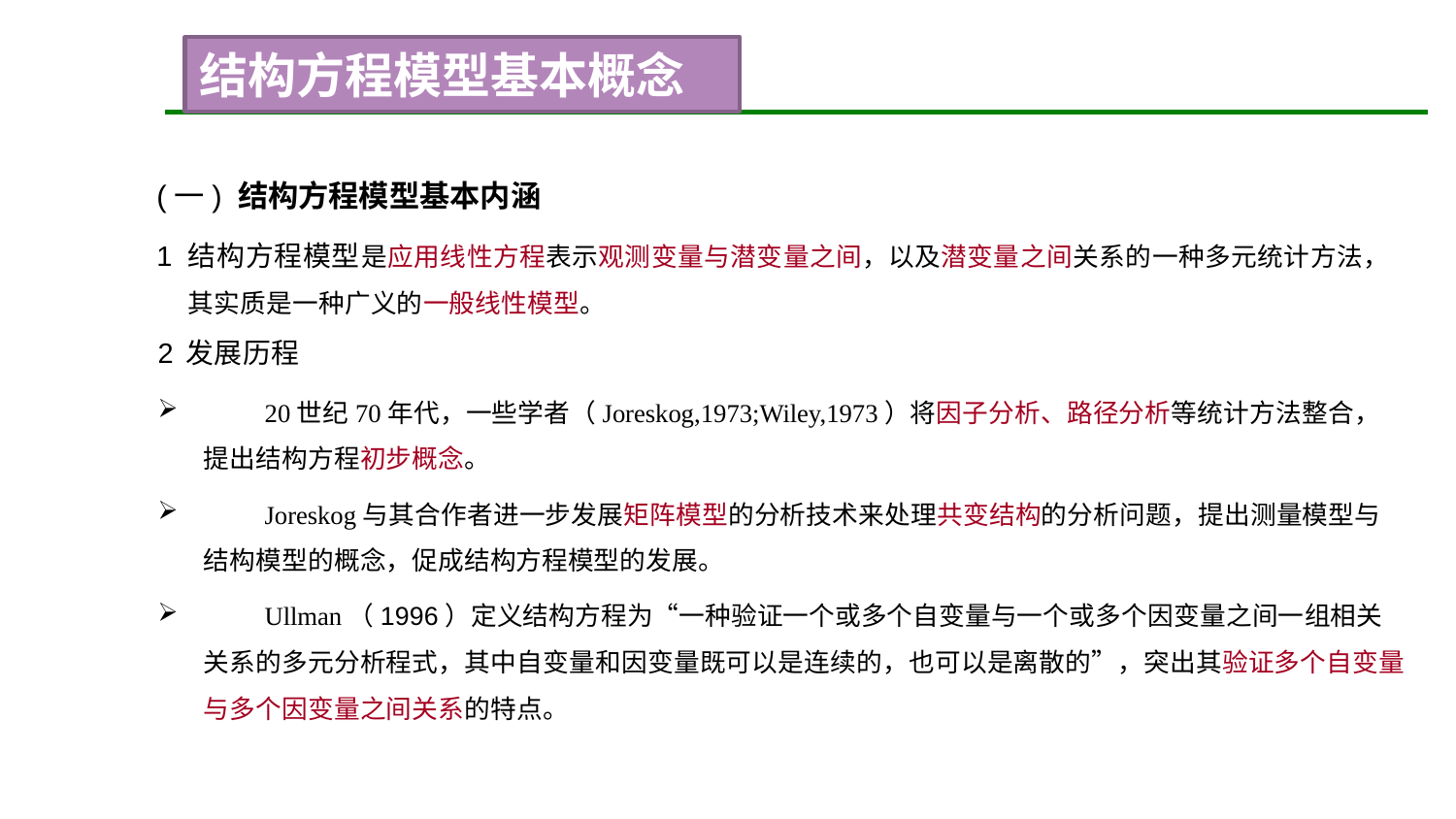

结构方程模型基本概念
(一) 结构方程模型基本内涵
结构方程模型是应用线性方程表示观测变量与潜变量之间，以及潜变量之间关系的一种多元统计方法，其实质是一种广义的一般线性模型。
发展历程
	20世纪70年代，一些学者（Joreskog,1973;Wiley,1973）将因子分析、路径分析等统计方法整合，提出结构方程初步概念。
	Joreskog与其合作者进一步发展矩阵模型的分析技术来处理共变结构的分析问题，提出测量模型与结构模型的概念，促成结构方程模型的发展。
	Ullman（1996）定义结构方程为“一种验证一个或多个自变量与一个或多个因变量之间一组相关关系的多元分析程式，其中自变量和因变量既可以是连续的，也可以是离散的”，突出其验证多个自变量与多个因变量之间关系的特点。